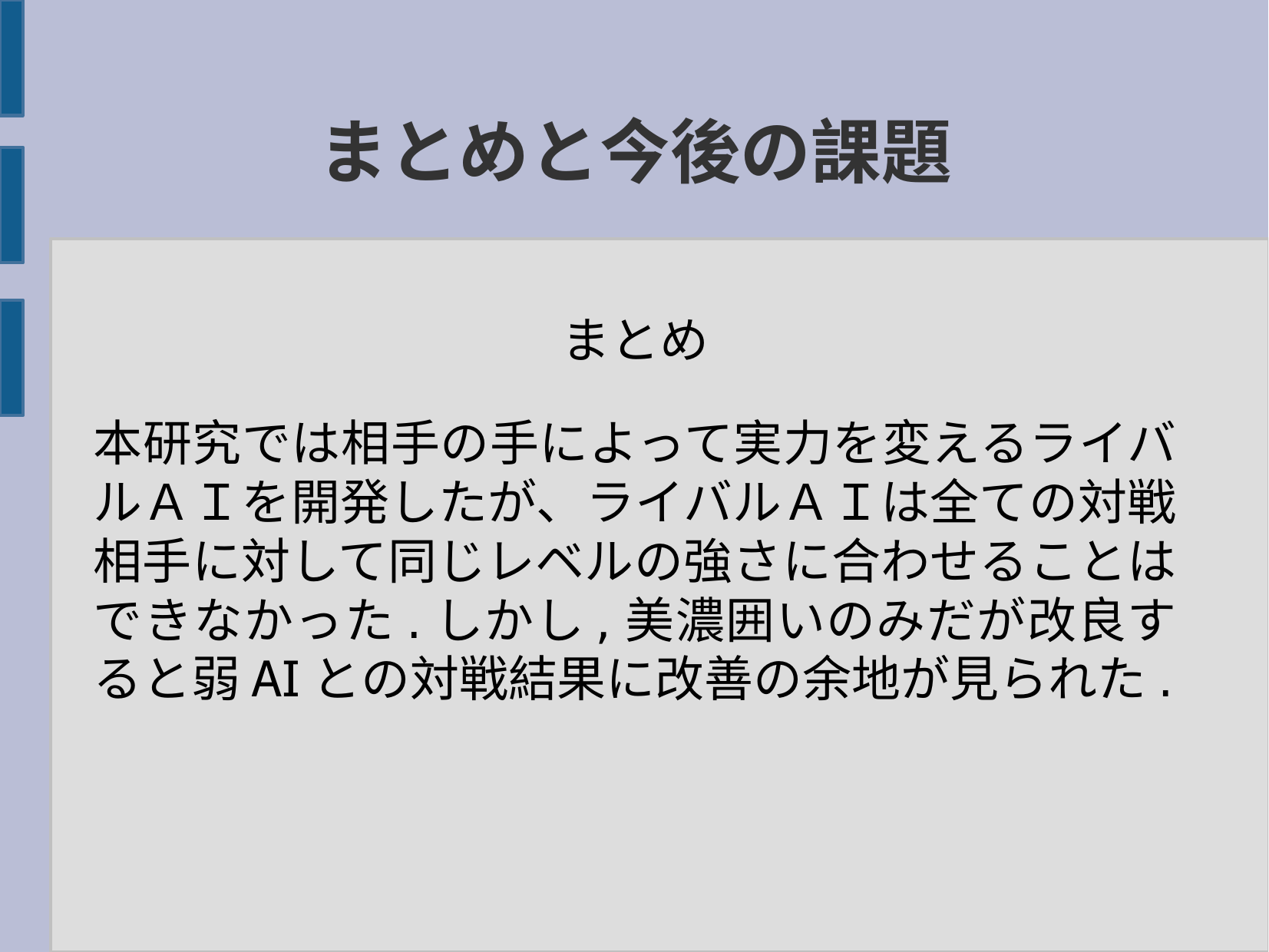

まとめと今後の課題

まとめ

本研究では相手の手によって実力を変えるライバルＡＩを開発したが、ライバルＡＩは全ての対戦相手に対して同じレベルの強さに合わせることはできなかった.しかし,美濃囲いのみだが改良すると弱AIとの対戦結果に改善の余地が見られた.